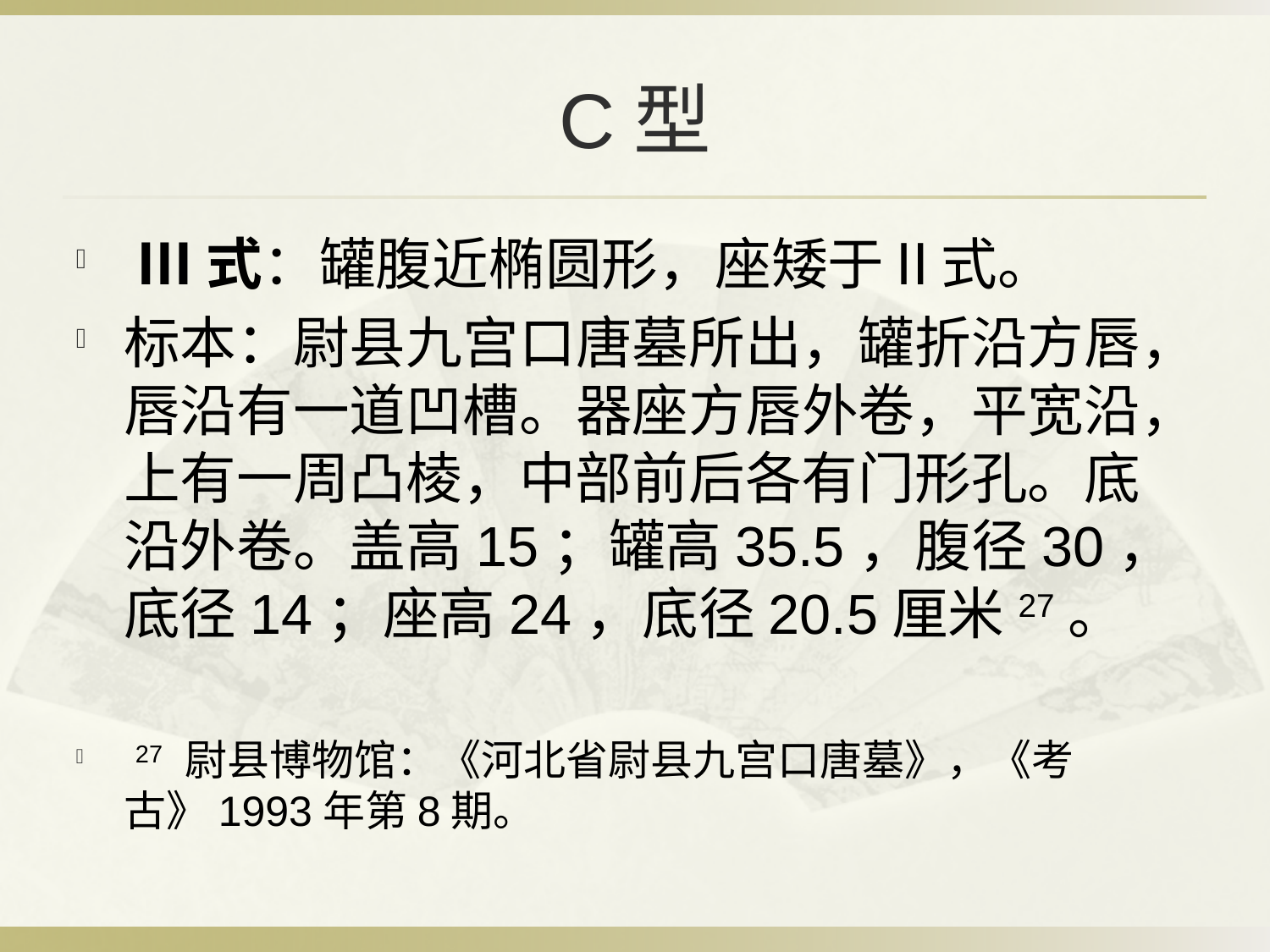

# C型
 Ⅲ式：罐腹近椭圆形，座矮于Ⅱ式。
标本：尉县九宫口唐墓所出，罐折沿方唇，唇沿有一道凹槽。器座方唇外卷，平宽沿，上有一周凸棱，中部前后各有门形孔。底沿外卷。盖高15；罐高35.5，腹径30，底径14；座高24，底径20.5厘米27。

 27 尉县博物馆：《河北省尉县九宫口唐墓》，《考古》1993年第8期。